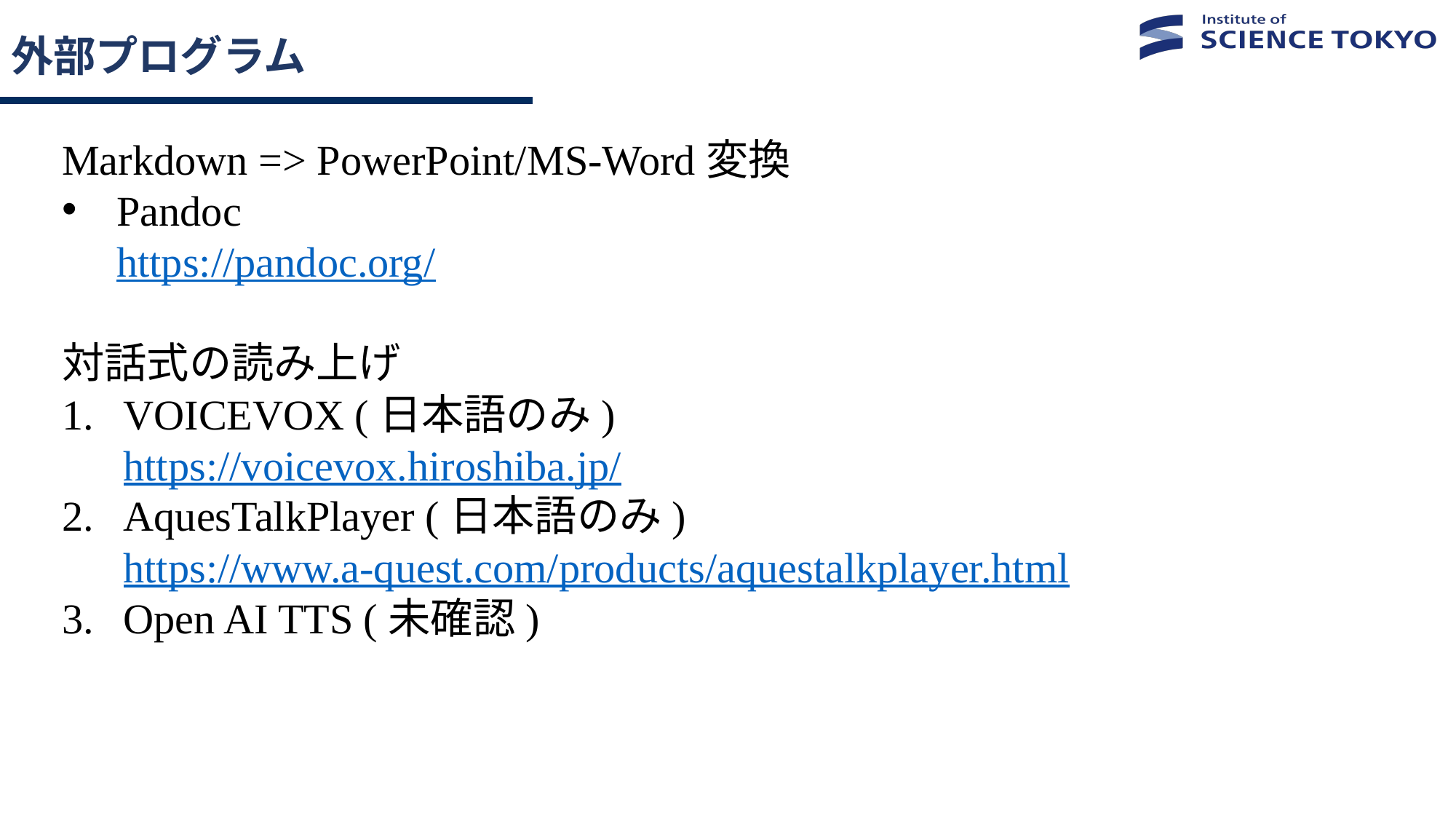

# 外部プログラム
Markdown => PowerPoint/MS-Word変換
Pandoc
https://pandoc.org/

対話式の読み上げ
VOICEVOX (日本語のみ)
https://voicevox.hiroshiba.jp/
AquesTalkPlayer (日本語のみ)
https://www.a-quest.com/products/aquestalkplayer.html
Open AI TTS (未確認)